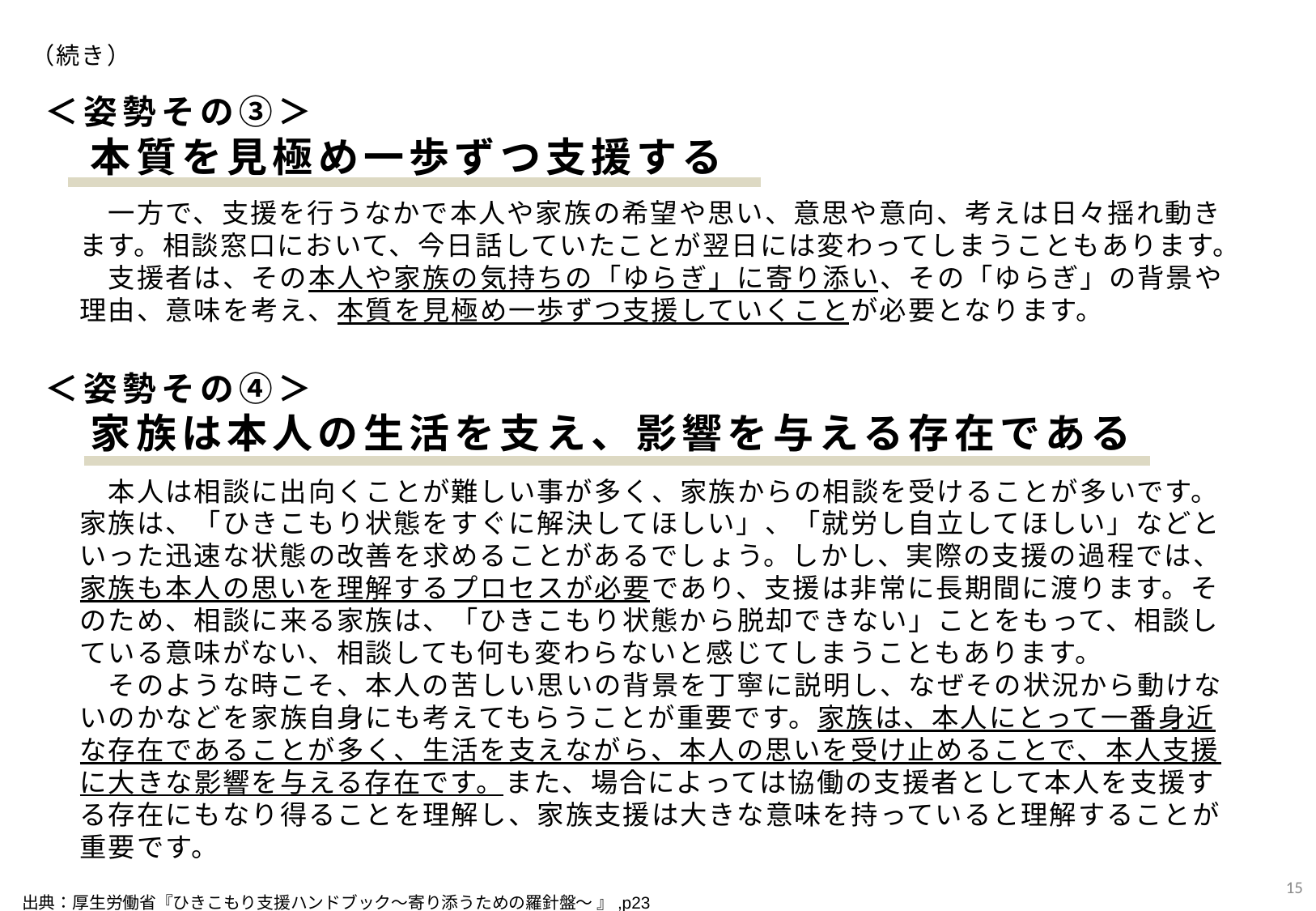

（続き）
＜姿勢その③＞
　本質を見極め一歩ずつ支援する
　一方で、支援を行うなかで本人や家族の希望や思い、意思や意向、考えは日々揺れ動き
ます。相談窓口において、今日話していたことが翌日には変わってしまうこともあります。
　支援者は、その本人や家族の気持ちの「ゆらぎ」に寄り添い、その「ゆらぎ」の背景や
理由、意味を考え、本質を見極め一歩ずつ支援していくことが必要となります。
＜姿勢その④＞
　家族は本人の生活を支え、影響を与える存在である
　本人は相談に出向くことが難しい事が多く、家族からの相談を受けることが多いです。家族は、「ひきこもり状態をすぐに解決してほしい」、「就労し自立してほしい」などといった迅速な状態の改善を求めることがあるでしょう。しかし、実際の支援の過程では、家族も本人の思いを理解するプロセスが必要であり、支援は非常に長期間に渡ります。そのため、相談に来る家族は、「ひきこもり状態から脱却できない」ことをもって、相談している意味がない、相談しても何も変わらないと感じてしまうこともあります。
　そのような時こそ、本人の苦しい思いの背景を丁寧に説明し、なぜその状況から動けないのかなどを家族自身にも考えてもらうことが重要です。家族は、本人にとって一番身近な存在であることが多く、生活を支えながら、本人の思いを受け止めることで、本人支援に大きな影響を与える存在です。また、場合によっては協働の支援者として本人を支援する存在にもなり得ることを理解し、家族支援は大きな意味を持っていると理解することが重要です。
15
出典：厚生労働省『ひきこもり支援ハンドブック～寄り添うための羅針盤～ 』,p23